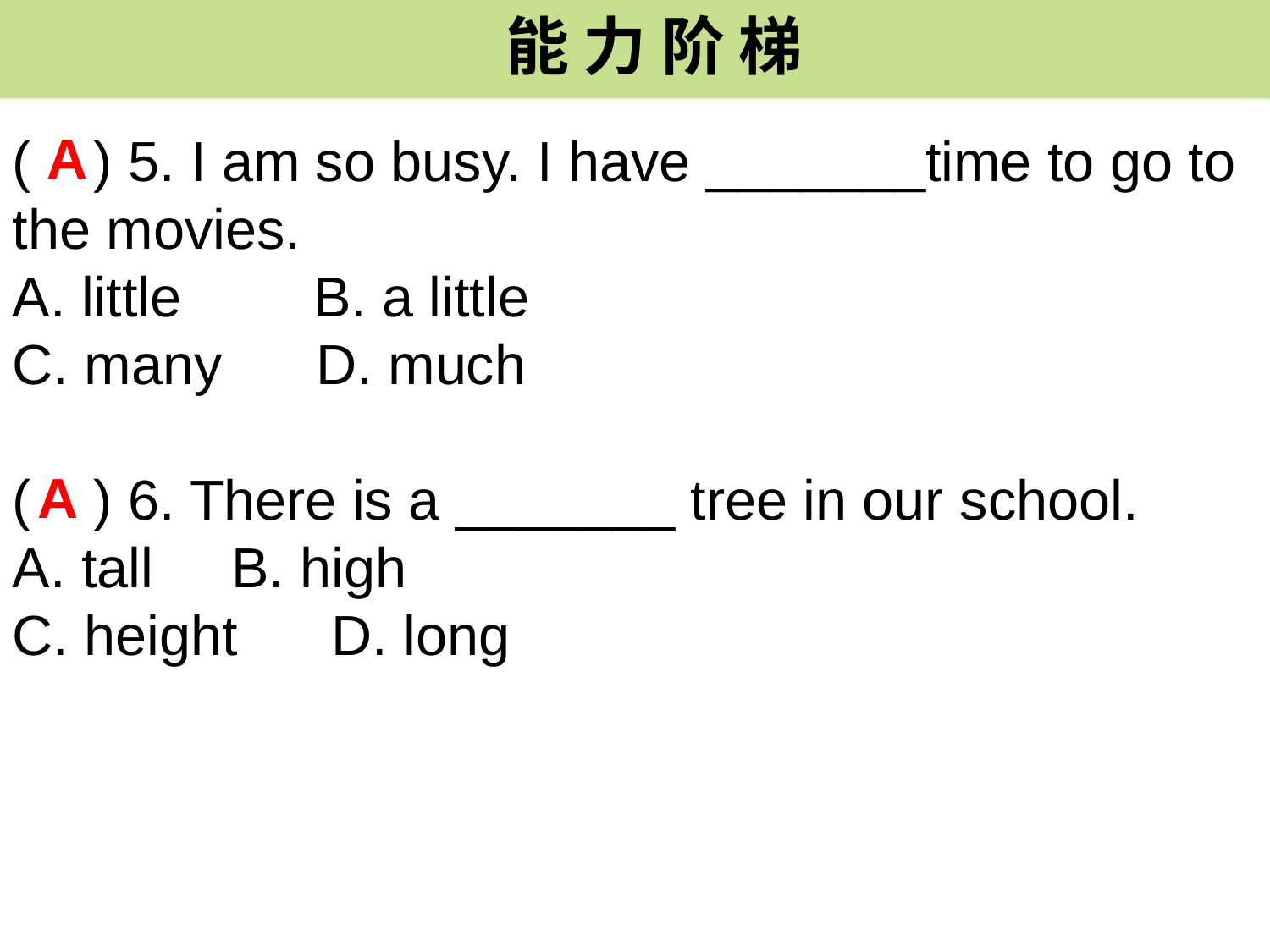

能 力 阶 梯
A
(    ) 5. I am so busy. I have _______time to go to the movies.
A. little   	   B. a little
C. many      D. much

(    ) 6. There is a _______ tree in our school.
A. tall     B. high
C. height      D. long
A